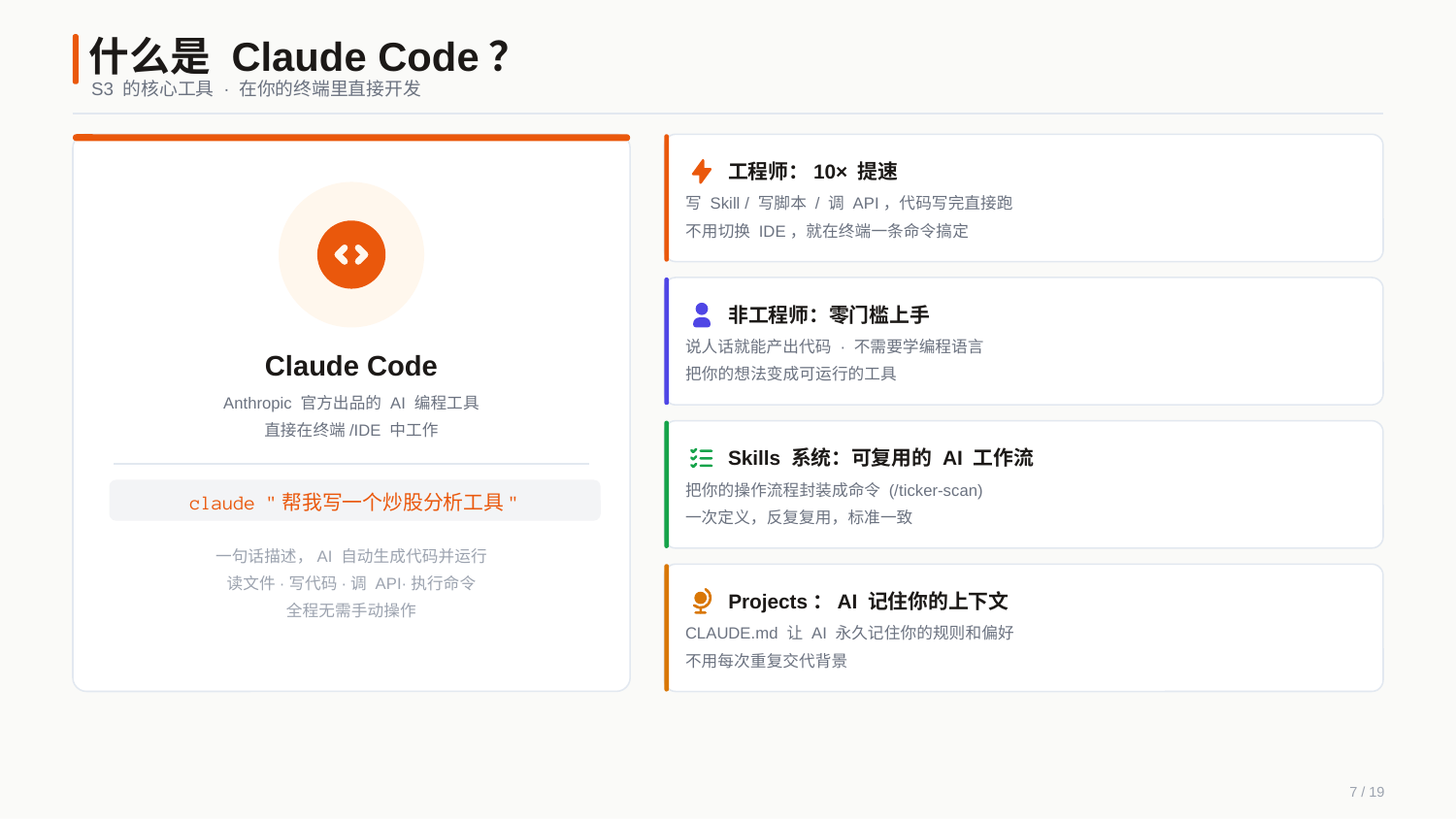

什么是 Claude Code？

S3 的核心工具 · 在你的终端里直接开发

工程师：10× 提速

写 Skill / 写脚本 / 调 API，代码写完直接跑

不用切换 IDE，就在终端一条命令搞定

非工程师：零门槛上手

说人话就能产出代码 · 不需要学编程语言
Claude Code
把你的想法变成可运行的工具
Anthropic 官方出品的 AI 编程工具
直接在终端/IDE 中工作

Skills 系统：可复用的 AI 工作流

把你的操作流程封装成命令 (/ticker-scan)
claude "帮我写一个炒股分析工具"
一次定义，反复复用，标准一致
一句话描述，AI 自动生成代码并运行

读文件·写代码·调 API·执行命令

Projects：AI 记住你的上下文
全程无需手动操作
CLAUDE.md 让 AI 永久记住你的规则和偏好
不用每次重复交代背景
7 / 19